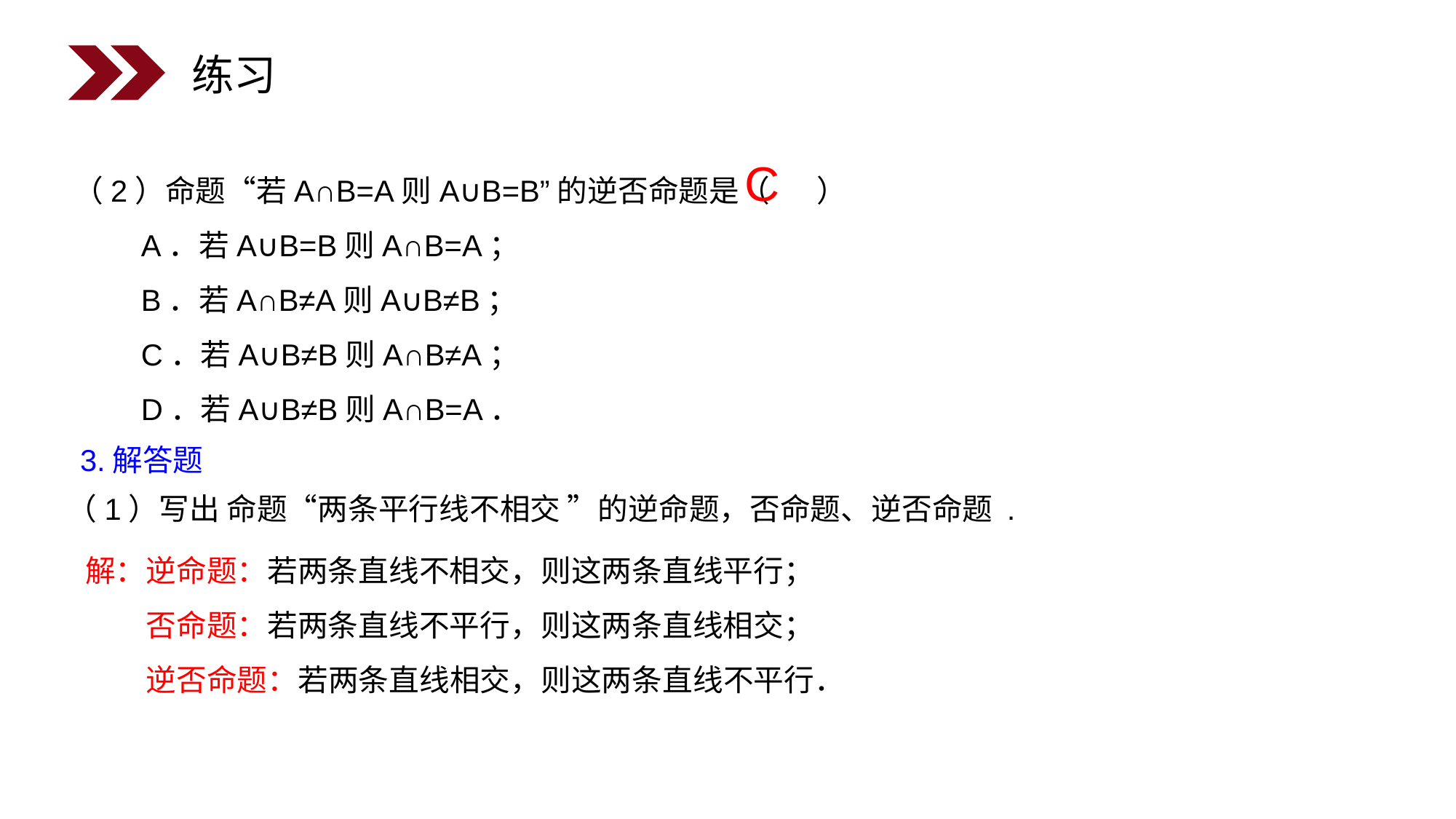

练习
C
（2）命题“若A∩B=A则A∪B=B”的逆否命题是（       ）
　　A．若A∪B=B则A∩B=A；
　　B．若A∩B≠A则A∪B≠B；
　　C．若A∪B≠B则A∩B≠A；
　　D．若A∪B≠B则A∩B=A．
3.解答题
   （1）写出 命题“两条平行线不相交 ”的逆命题，否命题、逆否命题 .
解：逆命题：若两条直线不相交，则这两条直线平行；
　　否命题：若两条直线不平行，则这两条直线相交；
　　逆否命题：若两条直线相交，则这两条直线不平行．